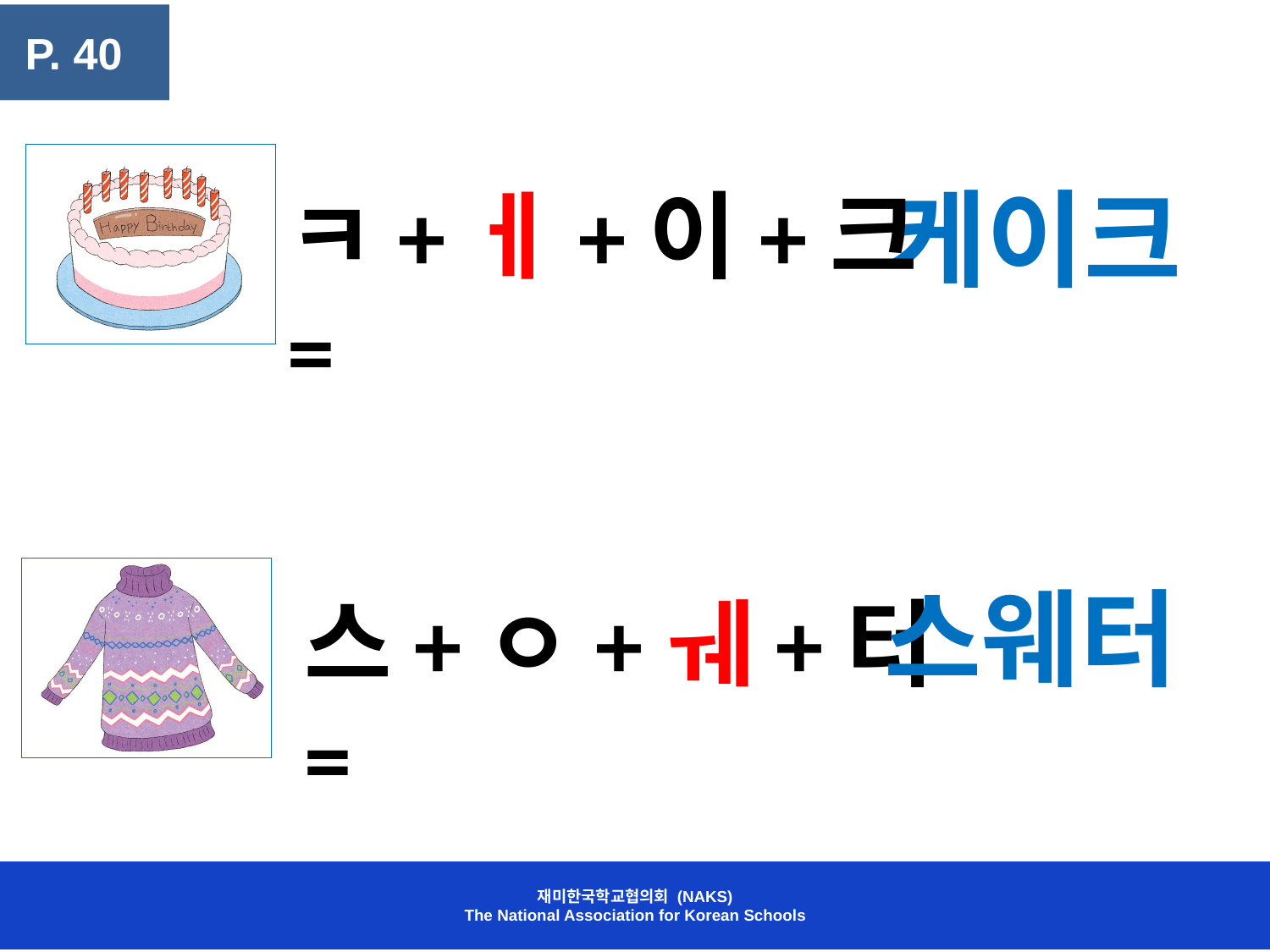

P. 40

케이크
ㅋ+ㅔ+이+크=

스웨터
스+ㅇ+ㅞ+터=
재미한국학교협의회 (NAKS)
The National Association for Korean Schools